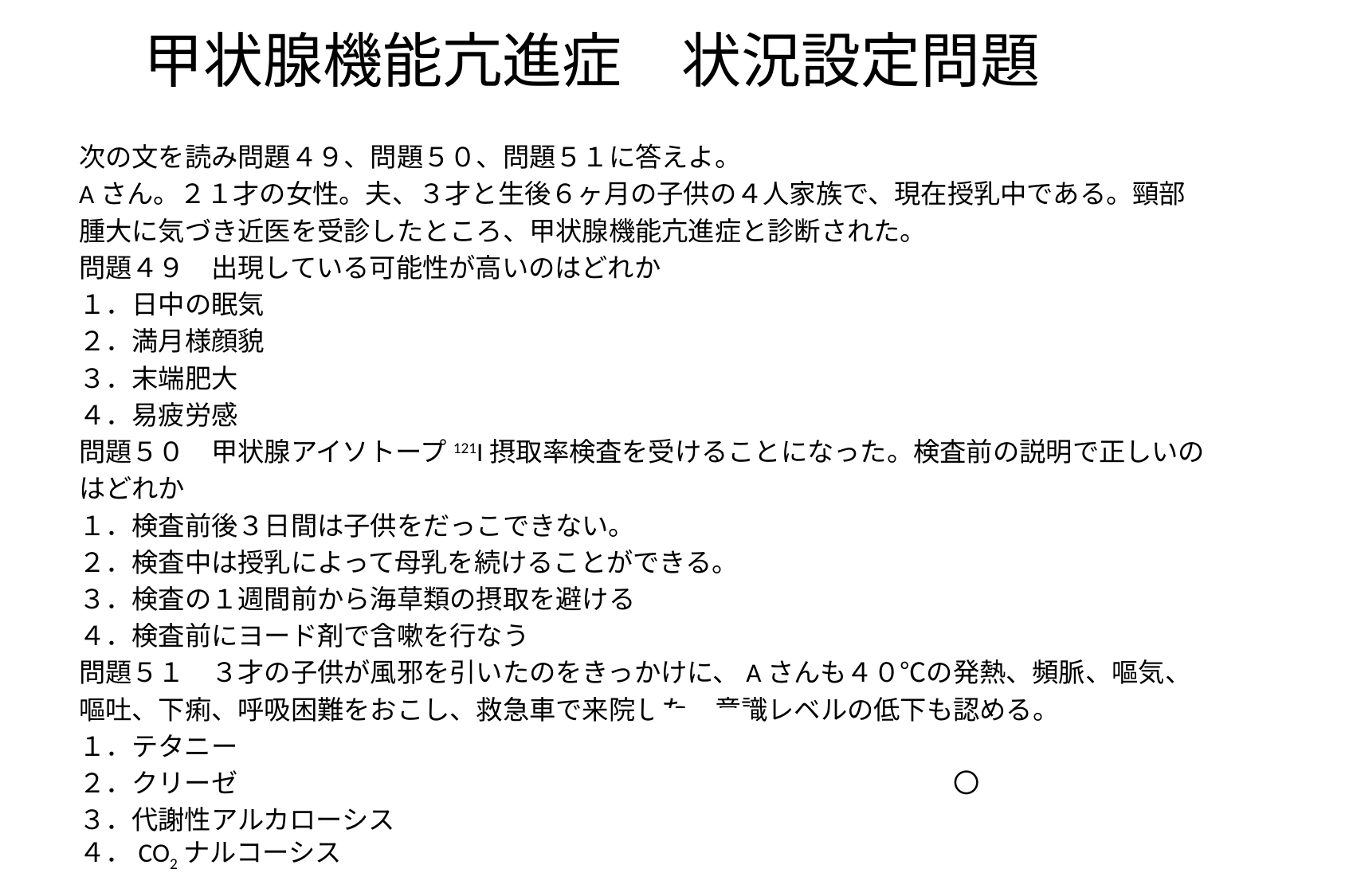

甲状腺機能亢進症　状況設定問題
次の文を読み問題４９、問題５０、問題５１に答えよ。
Aさん。２１才の女性。夫、３才と生後６ヶ月の子供の４人家族で、現在授乳中である。頸部腫大に気づき近医を受診したところ、甲状腺機能亢進症と診断された。
問題４９　出現している可能性が高いのはどれか
１．日中の眠気
２．満月様顔貌
３．末端肥大
４．易疲労感
問題５０　甲状腺アイソトープ121I摂取率検査を受けることになった。検査前の説明で正しいのはどれか
１．検査前後３日間は子供をだっこできない。
２．検査中は授乳によって母乳を続けることができる。
３．検査の１週間前から海草類の摂取を避ける
４．検査前にヨード剤で含嗽を行なう
問題５１　３才の子供が風邪を引いたのをきっかけに、Aさんも４０℃の発熱、頻脈、嘔気、嘔吐、下痢、呼吸困難をおこし、救急車で来院した。意識レベルの低下も認める。
１．テタニー
２．クリーゼ　　　　　　　　　　　　　　　　　　　　　　　　　　　〇
３．代謝性アルカローシス
４．CO2ナルコーシス

甲状腺ホルモンは細胞に対して活発な代謝を命じる。その結果、筋肉を含めて全身の細胞は運動したときのようになる。

放射性ヨードから出る放射線は、β線で0.5mm程度しか透過しない。